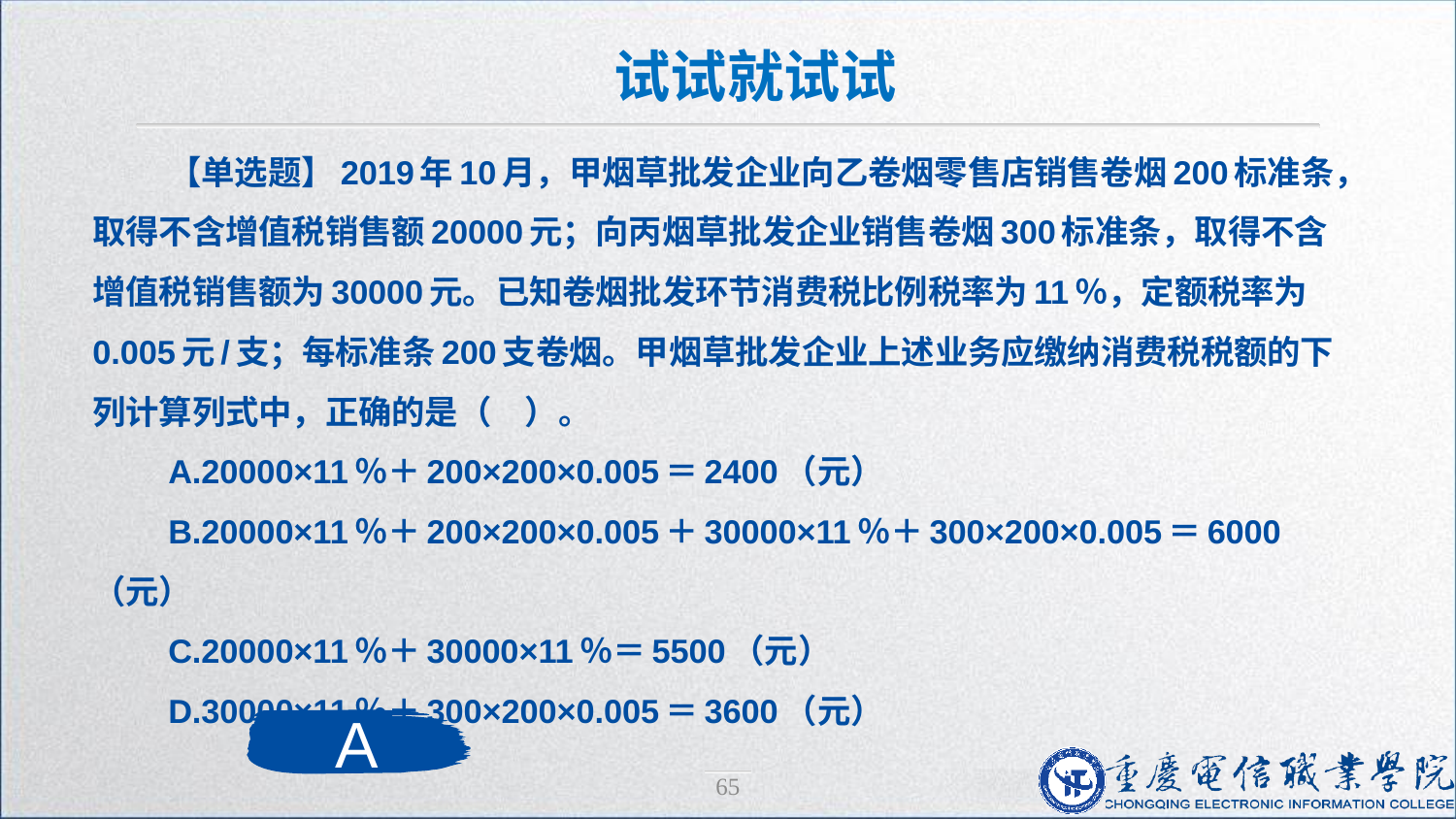

试试就试试
【单选题】2019年10月，甲烟草批发企业向乙卷烟零售店销售卷烟200标准条，取得不含增值税销售额20000元；向丙烟草批发企业销售卷烟300标准条，取得不含增值税销售额为30000元。已知卷烟批发环节消费税比例税率为11％，定额税率为0.005元/支；每标准条200支卷烟。甲烟草批发企业上述业务应缴纳消费税税额的下列计算列式中，正确的是（　）。
A.20000×11％＋200×200×0.005＝2400（元）
B.20000×11％＋200×200×0.005＋30000×11％＋300×200×0.005＝6000（元）
C.20000×11％＋30000×11％＝5500（元）
D.30000×11％＋300×200×0.005＝3600（元）

A
65